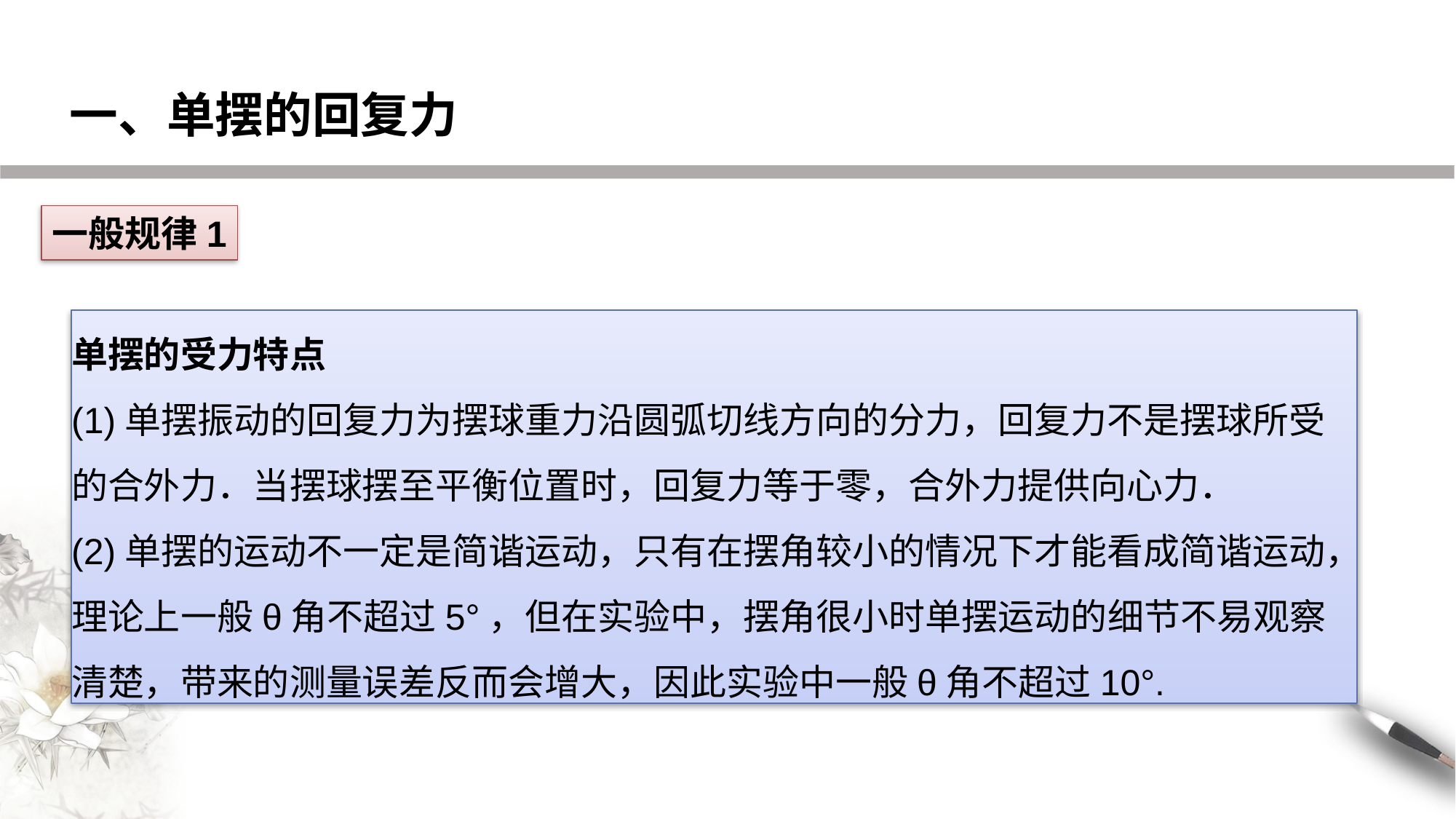

一、单摆的回复力

一般规律1
单摆的受力特点
(1)单摆振动的回复力为摆球重力沿圆弧切线方向的分力，回复力不是摆球所受的合外力．当摆球摆至平衡位置时，回复力等于零，合外力提供向心力．
(2)单摆的运动不一定是简谐运动，只有在摆角较小的情况下才能看成简谐运动，理论上一般θ角不超过5°，但在实验中，摆角很小时单摆运动的细节不易观察清楚，带来的测量误差反而会增大，因此实验中一般θ角不超过10°.